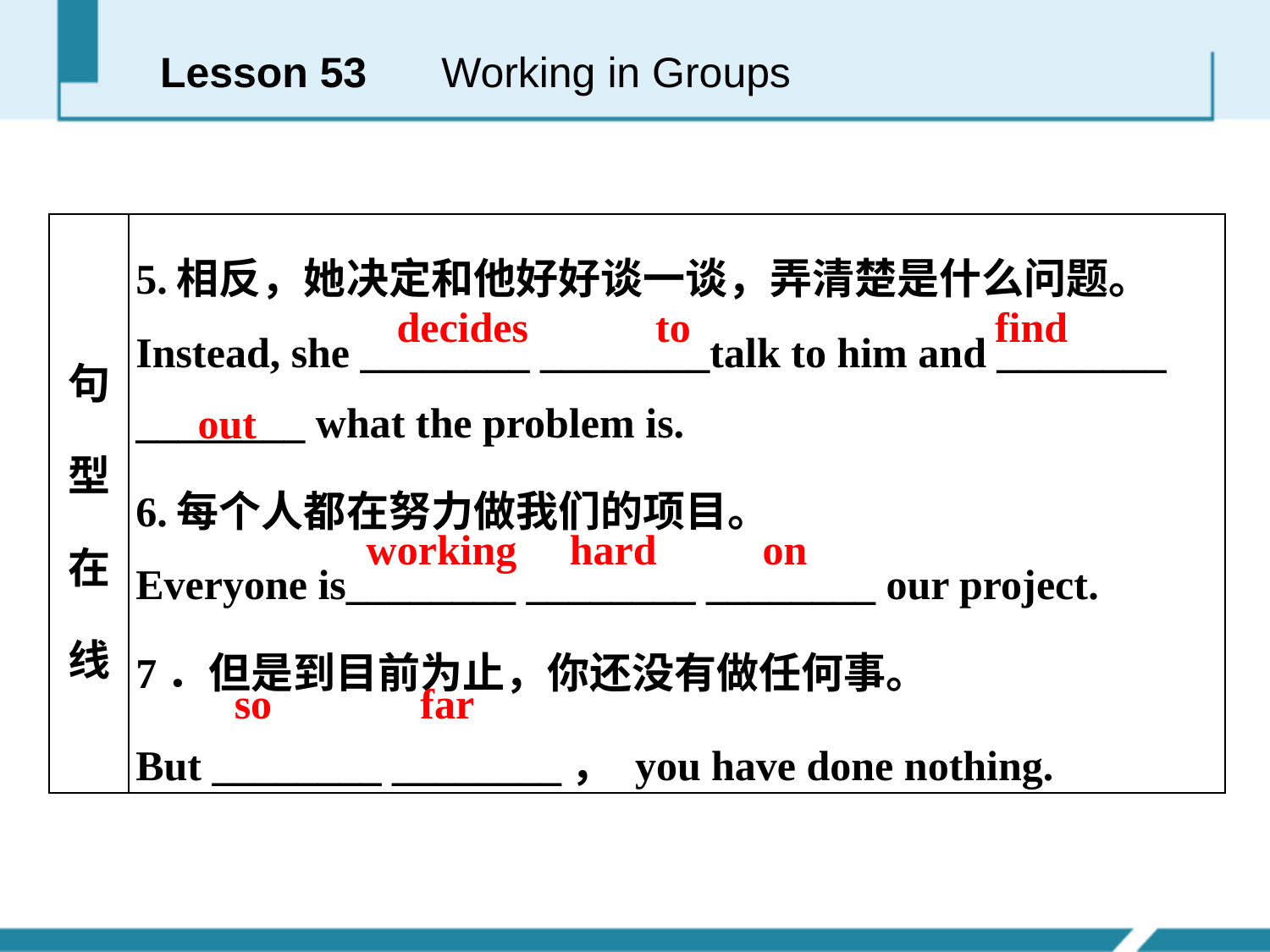

Lesson 53 　Working in Groups
| 句型在线 | 5.相反，她决定和他好好谈一谈，弄清楚是什么问题。 Instead, she \_\_\_\_\_\_\_\_ \_\_\_\_\_\_\_\_talk to him and \_\_\_\_\_\_\_\_ \_\_\_\_\_\_\_\_ what the problem is. 6.每个人都在努力做我们的项目。 Everyone is\_\_\_\_\_\_\_\_ \_\_\_\_\_\_\_\_ \_\_\_\_\_\_\_\_ our project. 7．但是到目前为止，你还没有做任何事。 But \_\_\_\_\_\_\_\_ \_\_\_\_\_\_\_\_， you have done nothing. |
| --- | --- |
decides            to
find
out
working     hard          on
so              far